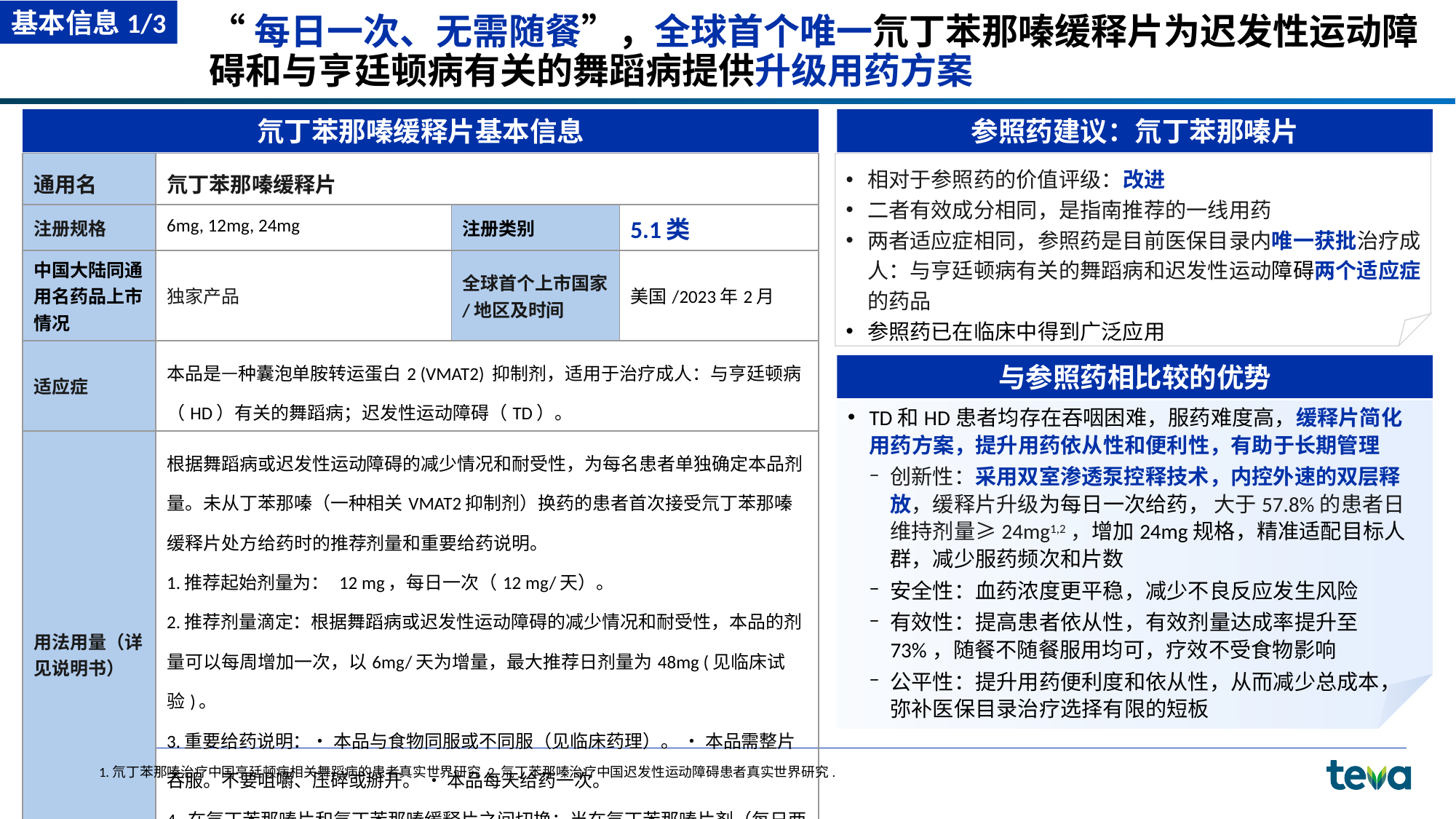

基本信息1/3
# “每日一次、无需随餐”，全球首个唯一氘丁苯那嗪缓释片为迟发性运动障碍和与亨廷顿病有关的舞蹈病提供升级用药方案
氘丁苯那嗪缓释片基本信息
参照药建议：氘丁苯那嗪片

| 通用名 | 氘丁苯那嗪缓释片 |  |  |
| --- | --- | --- | --- |
| 注册规格 | 6mg, 12mg, 24mg | 注册类别 | 5.1类 |
| 中国大陆同通用名药品上市情况 | 独家产品 | 全球首个上市国家/地区及时间 | 美国/2023年2月 |
| 适应症 | 本品是ᅳ种囊泡单胺转运蛋白2 (VMAT2) 抑制剂，适用于治疗成人：与亨廷顿病（HD）有关的舞蹈病；迟发性运动障碍（TD）。 |  |  |
| 用法用量（详见说明书） | 根据舞蹈病或迟发性运动障碍的减少情况和耐受性，为每名患者单独确定本品剂量。未从丁苯那嗪（一种相关VMAT2抑制剂）换药的患者首次接受氘丁苯那嗪缓释片处方给药时的推荐剂量和重要给药说明。 1.推荐起始剂量为： 12 mg，每日一次（12 mg/天）。 2.推荐剂量滴定：根据舞蹈病或迟发性运动障碍的减少情况和耐受性，本品的剂量可以每周增加一次，以6mg/天为增量，最大推荐日剂量为48mg (见临床试验)。 3.重要给药说明：• 本品与食物同服或不同服（见临床药理）。 • 本品需整片吞服。不要咀嚼、压碎或掰开。 • 本品每天给药一次。 4. 在氘丁苯那嗪片和氘丁苯那嗪缓释片之间切换：当在氘丁苯那嗪片剂（每日两次）和氘丁苯那嗪缓释片（每日一次）之间切换时，切换至相同的每日总剂量。 |  |  |

相对于参照药的价值评级：改进
二者有效成分相同，是指南推荐的一线用药
两者适应症相同，参照药是目前医保目录内唯一获批治疗成人：与亨廷顿病有关的舞蹈病和迟发性运动障碍两个适应症的药品
参照药已在临床中得到广泛应用
与参照药相比较的优势
TD和HD患者均存在吞咽困难，服药难度高，缓释片简化用药方案，提升用药依从性和便利性，有助于长期管理
创新性：采用双室渗透泵控释技术，内控外速的双层释放，缓释片升级为每日一次给药， 大于57.8%的患者日维持剂量≥24mg1,2，增加24mg规格，精准适配目标人群，减少服药频次和片数
安全性：血药浓度更平稳，减少不良反应发生风险
有效性：提高患者依从性，有效剂量达成率提升至73%，随餐不随餐服用均可，疗效不受食物影响
公平性：提升用药便利度和依从性，从而减少总成本，弥补医保目录治疗选择有限的短板

1.氘丁苯那嗪治疗中国亨廷顿病相关舞蹈病的患者真实世界研究.2.氘丁苯那嗪治疗中国迟发性运动障碍患者真实世界研究.
| 3